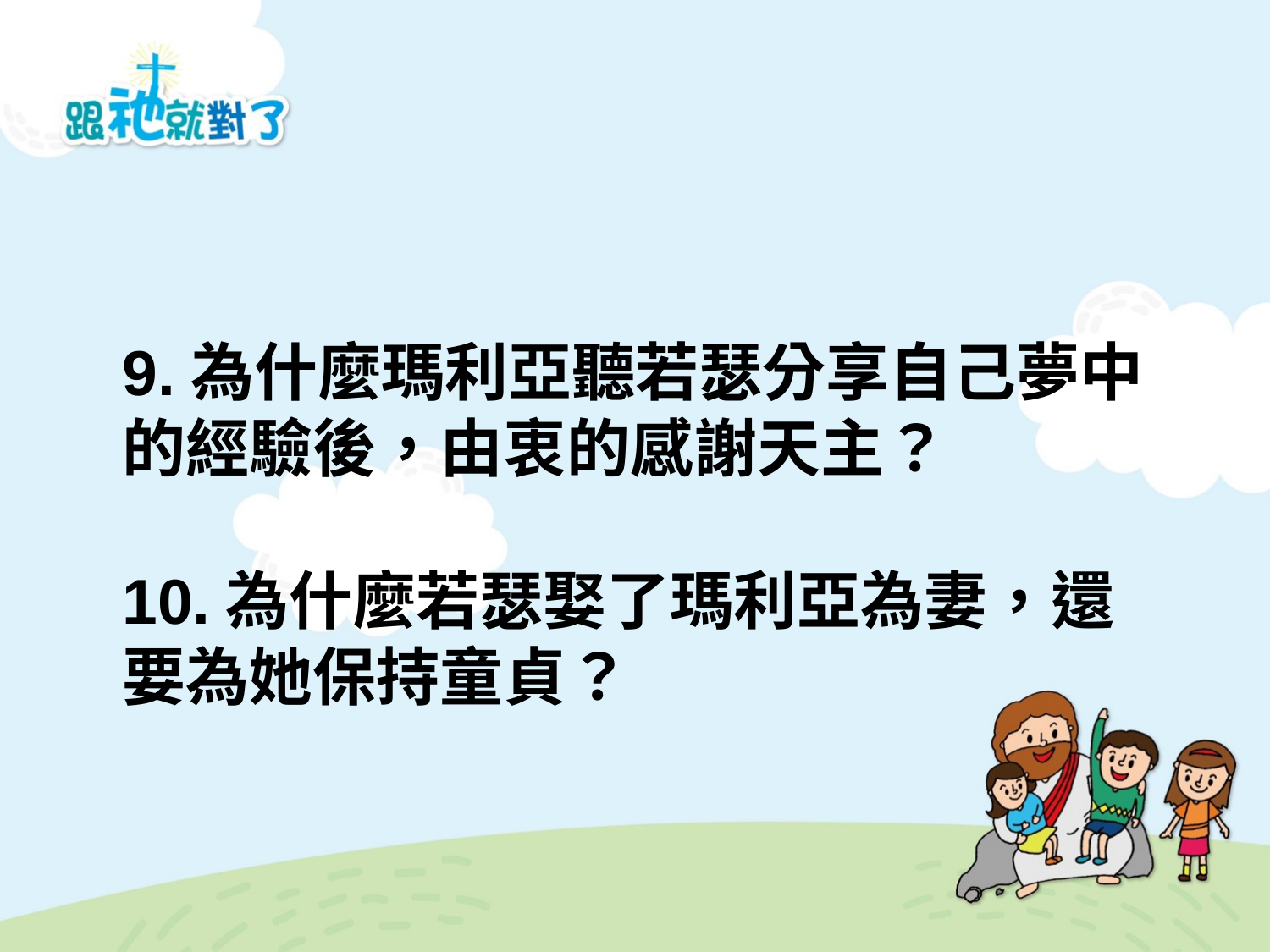

9.為什麼瑪利亞聽若瑟分享自己夢中的經驗後，由衷的感謝天主？

10.為什麼若瑟娶了瑪利亞為妻，還要為她保持童貞？